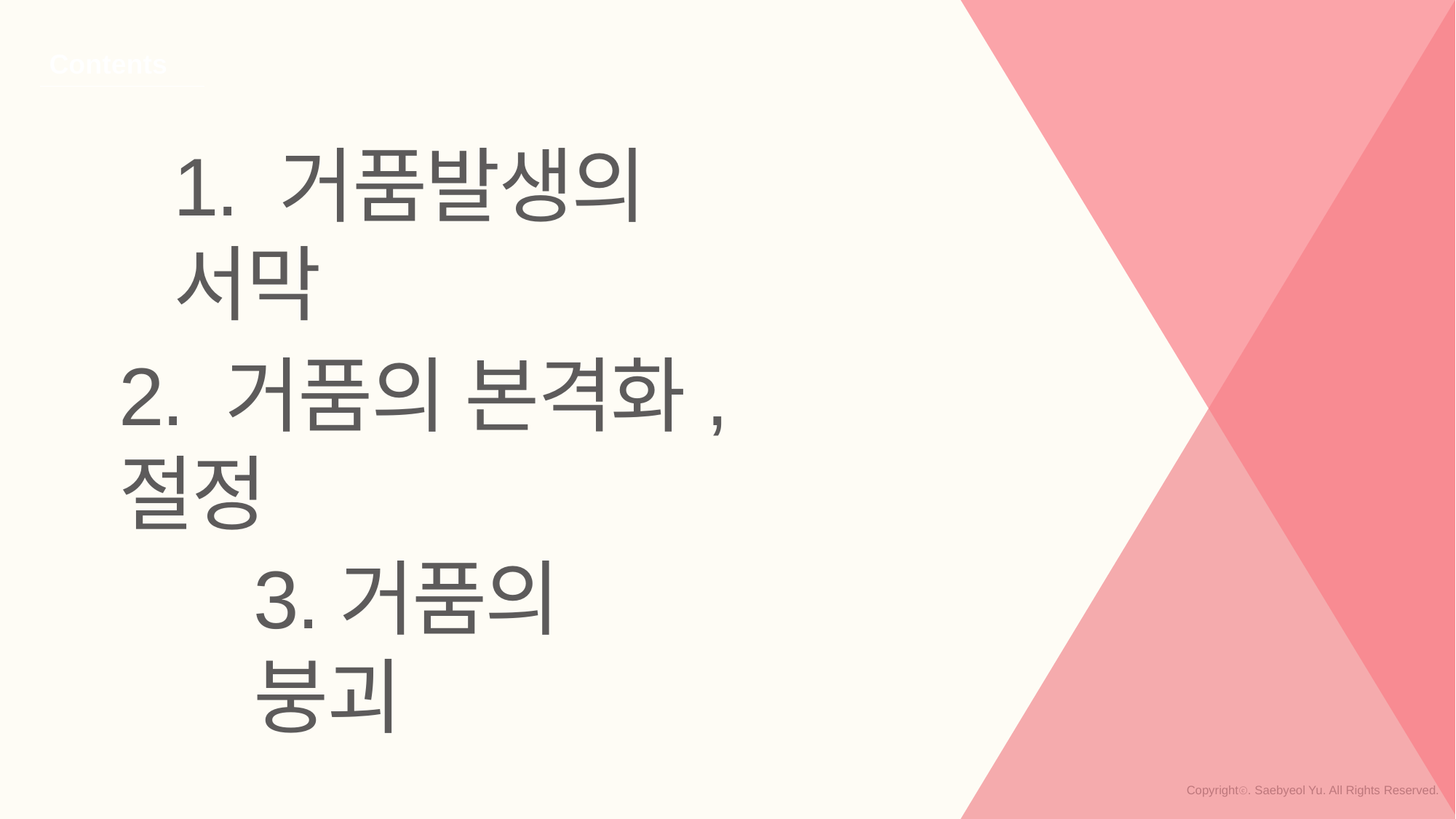

Contents
1. 거품발생의 서막
2. 거품의 본격화, 절정
3.거품의 붕괴